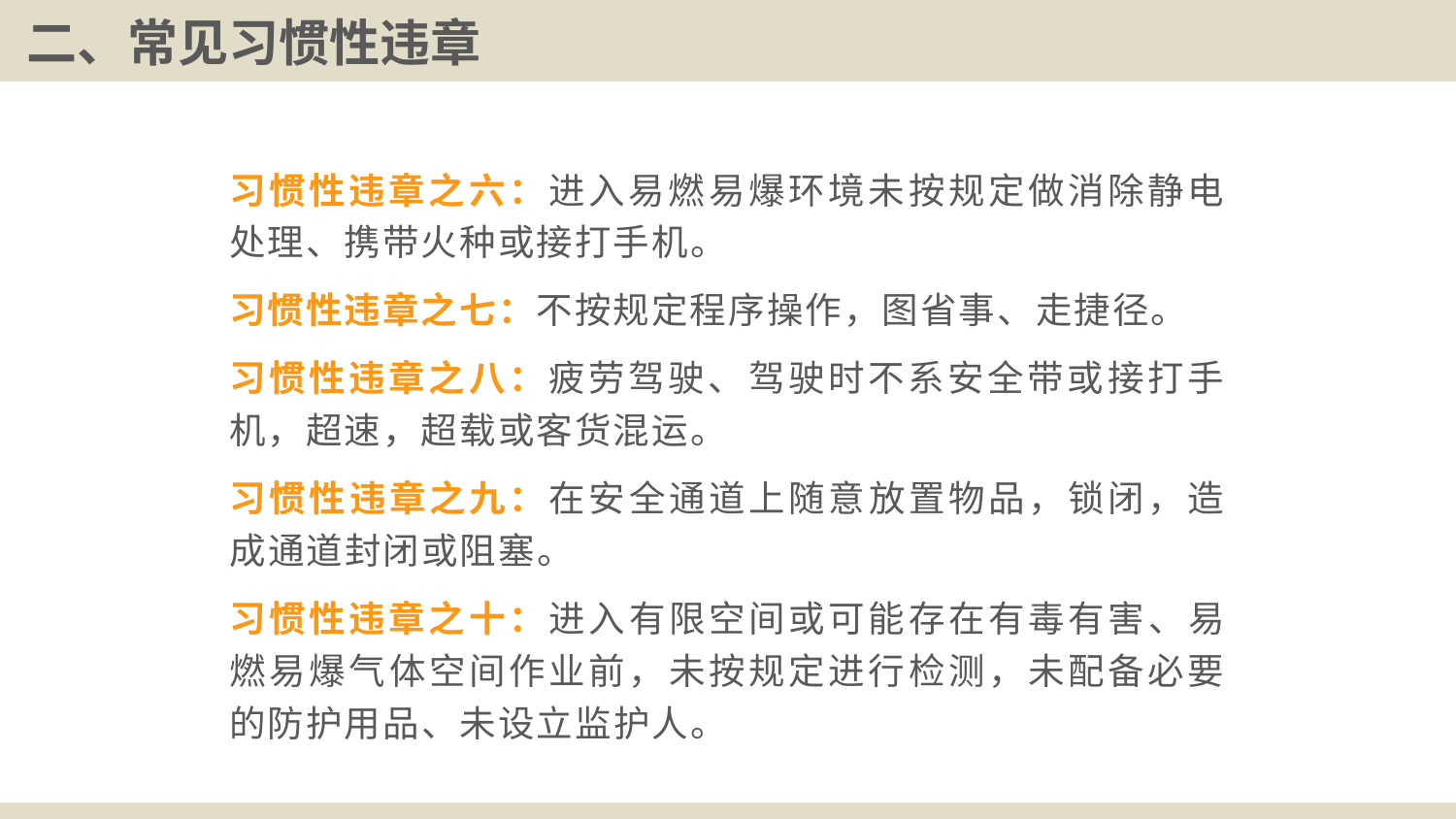

# 二、常见习惯性违章
习惯性违章之六：进入易燃易爆环境未按规定做消除静电处理、携带火种或接打手机。
习惯性违章之七：不按规定程序操作，图省事、走捷径。
习惯性违章之八：疲劳驾驶、驾驶时不系安全带或接打手机，超速，超载或客货混运。
习惯性违章之九：在安全通道上随意放置物品，锁闭，造成通道封闭或阻塞。
习惯性违章之十：进入有限空间或可能存在有毒有害、易燃易爆气体空间作业前，未按规定进行检测，未配备必要的防护用品、未设立监护人。